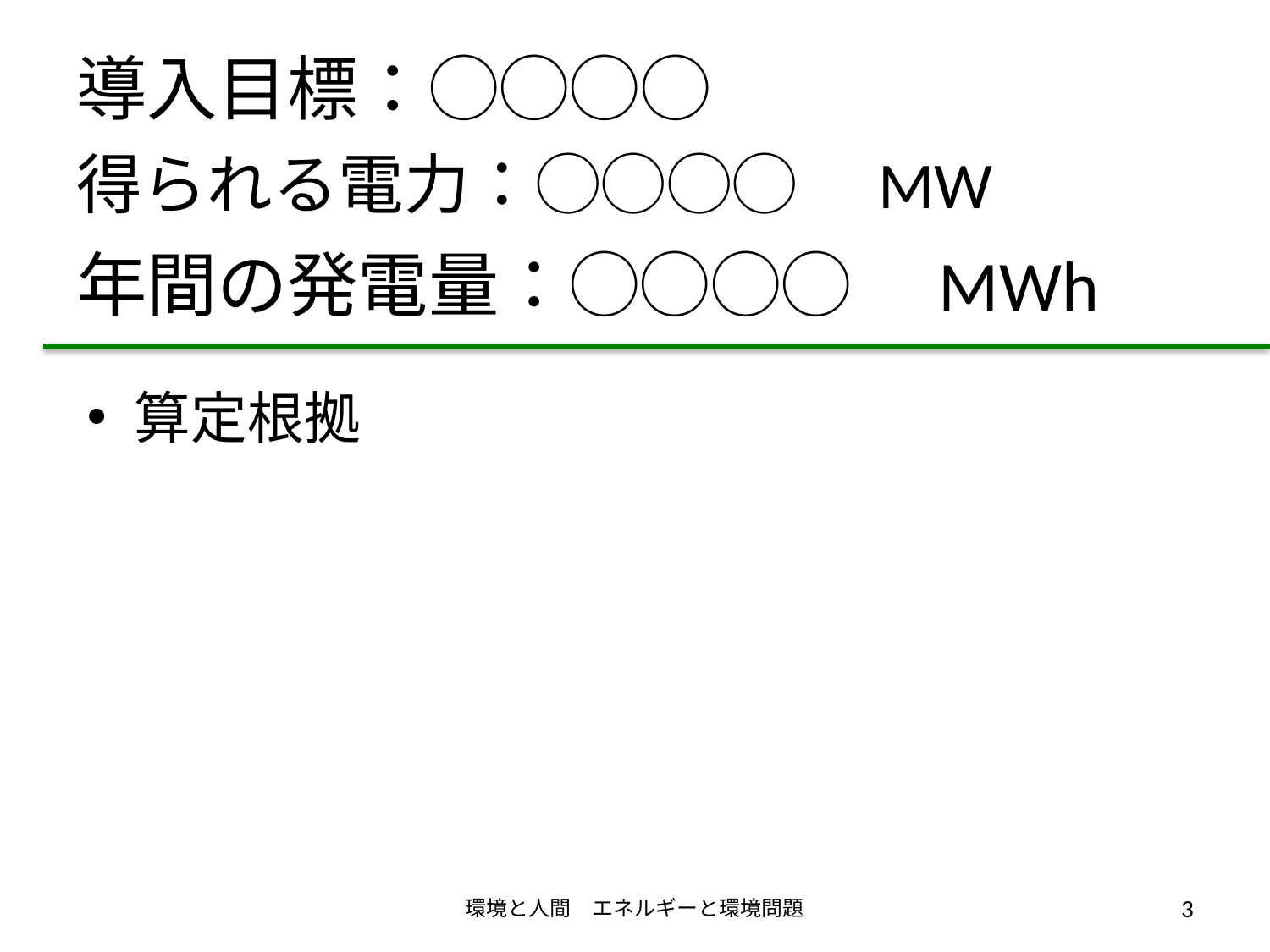

# 導入目標：◯◯◯◯
得られる電力：◯◯◯◯　MW
年間の発電量：◯◯◯◯　MWh
算定根拠
環境と人間　エネルギーと環境問題
3